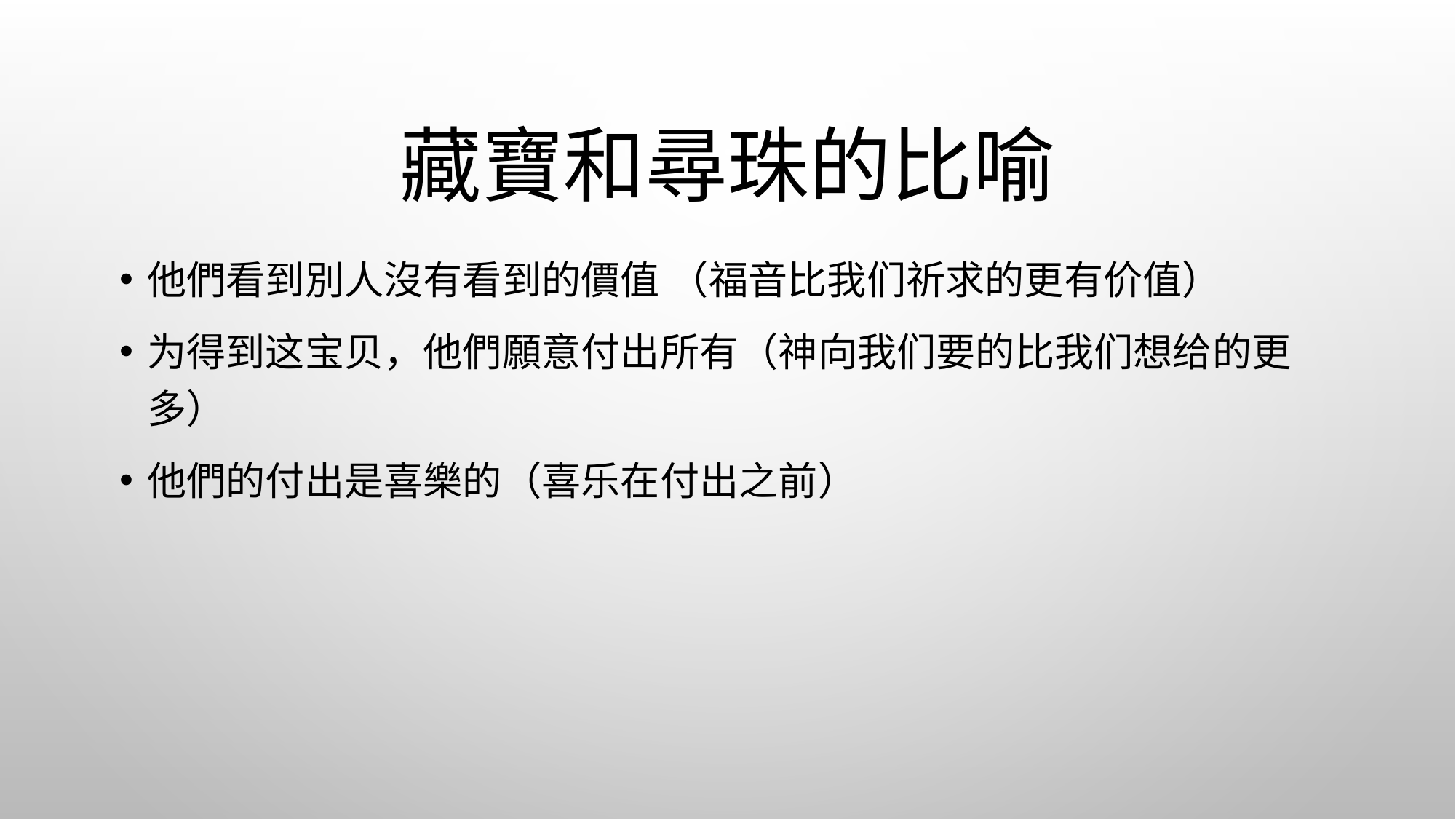

# 藏寶和尋珠的比喻
他們看到別人沒有看到的價值 （福音比我们祈求的更有价值）
为得到这宝贝，他們願意付出所有（神向我们要的比我们想给的更多）
他們的付出是喜樂的（喜乐在付出之前）